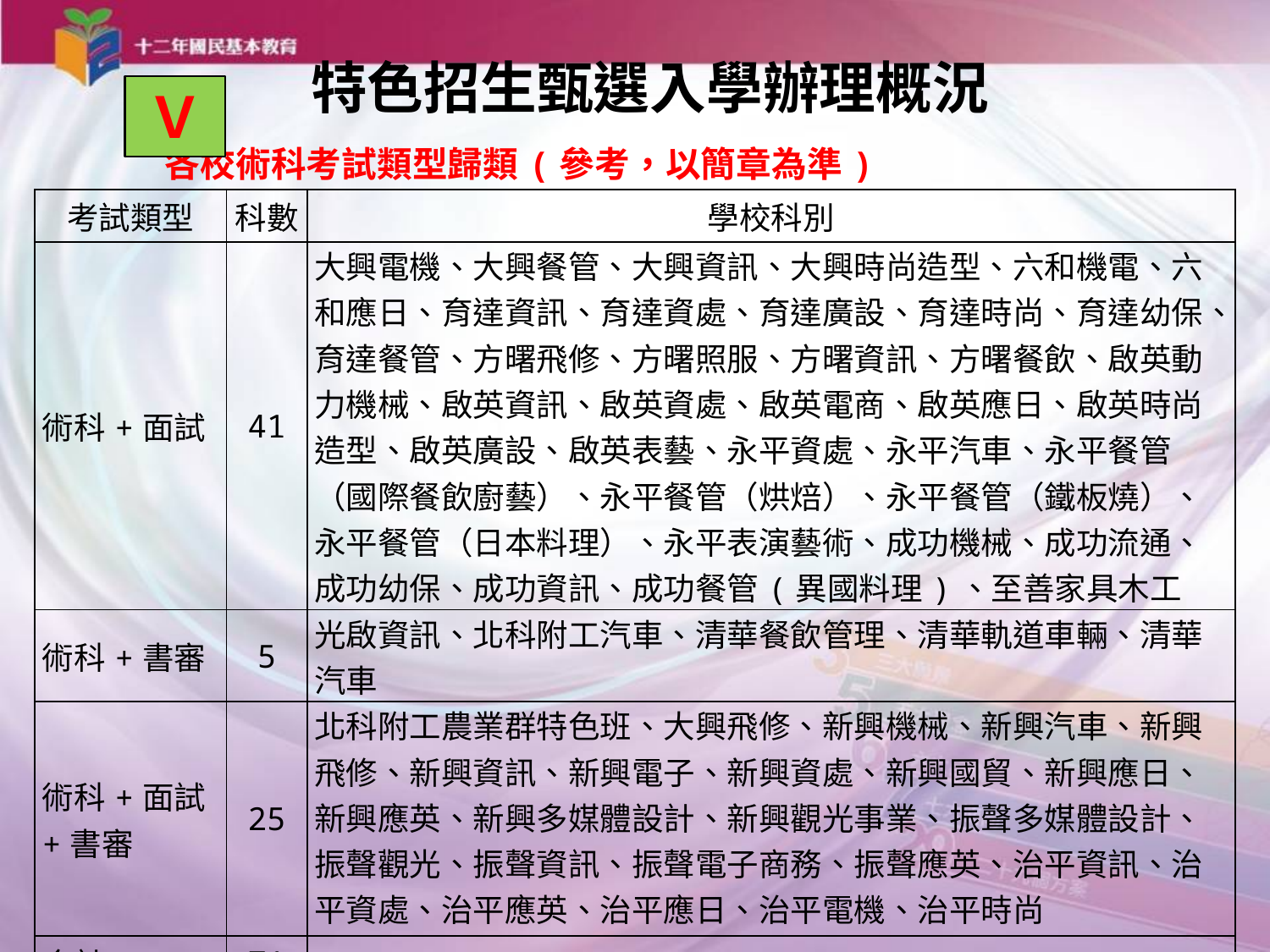

特色招生甄選入學辦理概況
Ｖ
| 各校術科考試類型歸類(參考，以簡章為準) |  |  |
| --- | --- | --- |
| 考試類型 | 科數 | 學校科別 |
| 術科+面試 | 41 | 大興電機、大興餐管、大興資訊、大興時尚造型、六和機電、六和應日、育達資訊、育達資處、育達廣設、育達時尚、育達幼保、育達餐管、方曙飛修、方曙照服、方曙資訊、方曙餐飲、啟英動力機械、啟英資訊、啟英資處、啟英電商、啟英應日、啟英時尚造型、啟英廣設、啟英表藝、永平資處、永平汽車、永平餐管（國際餐飲廚藝）、永平餐管（烘焙）、永平餐管（鐵板燒）、永平餐管（日本料理）、永平表演藝術、成功機械、成功流通、成功幼保、成功資訊、成功餐管(異國料理)、至善家具木工 |
| 術科+書審 | 5 | 光啟資訊、北科附工汽車、清華餐飲管理、清華軌道車輛、清華汽車 |
| 術科+面試+書審 | 25 | 北科附工農業群特色班、大興飛修、新興機械、新興汽車、新興飛修、新興資訊、新興電子、新興資處、新興國貿、新興應日、新興應英、新興多媒體設計、新興觀光事業、振聲多媒體設計、振聲觀光、振聲資訊、振聲電子商務、振聲應英、治平資訊、治平資處、治平應英、治平應日、治平電機、治平時尚 |
| 合計 | 71 |  |